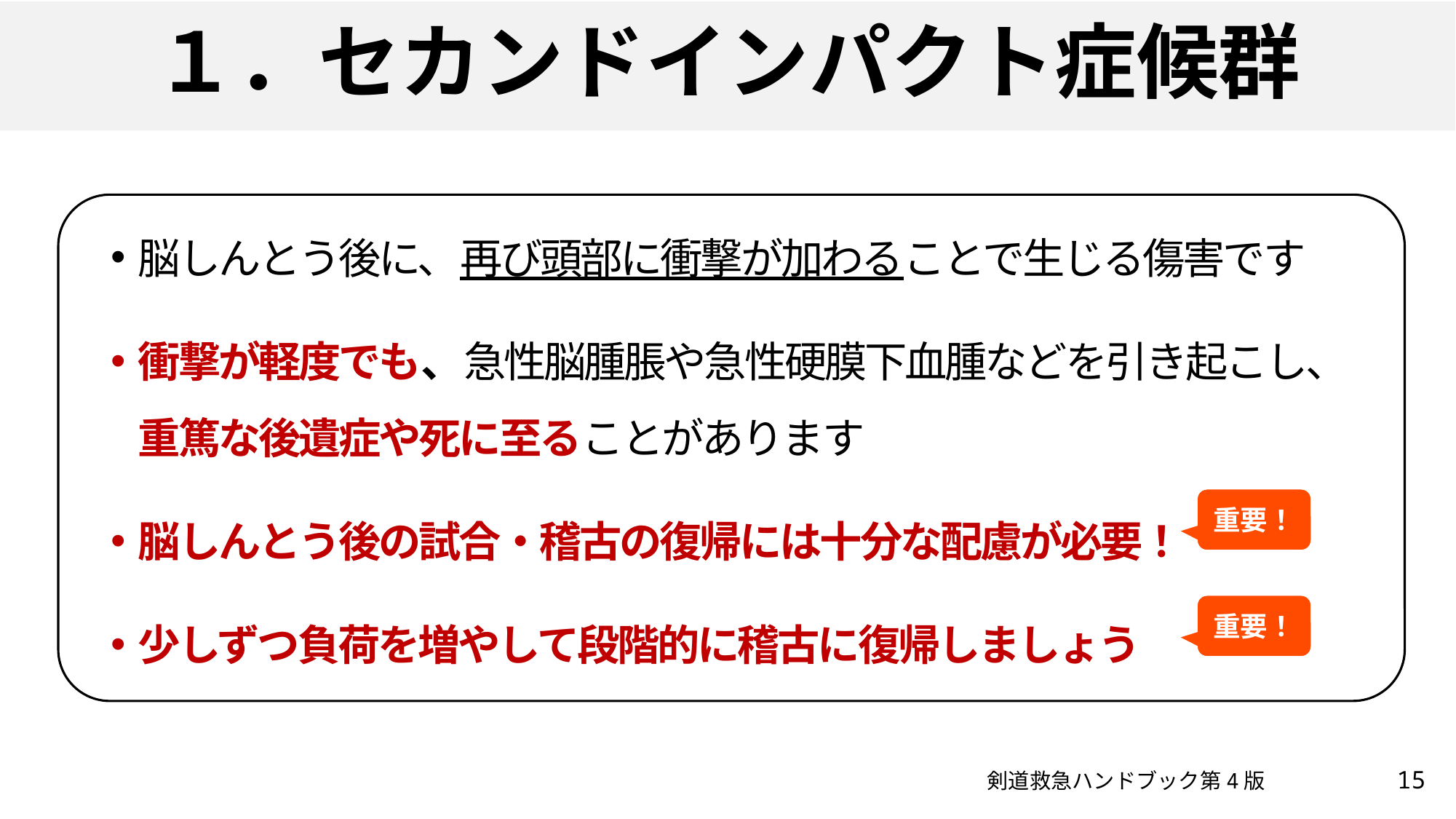

# １．セカンドインパクト症候群

脳しんとう後に、再び頭部に衝撃が加わることで生じる傷害です
衝撃が軽度でも、急性脳腫脹や急性硬膜下血腫などを引き起こし、重篤な後遺症や死に至ることがあります
脳しんとう後の試合・稽古の復帰には十分な配慮が必要！
少しずつ負荷を増やして段階的に稽古に復帰しましょう
重要！
重要！
15
剣道救急ハンドブック第4版